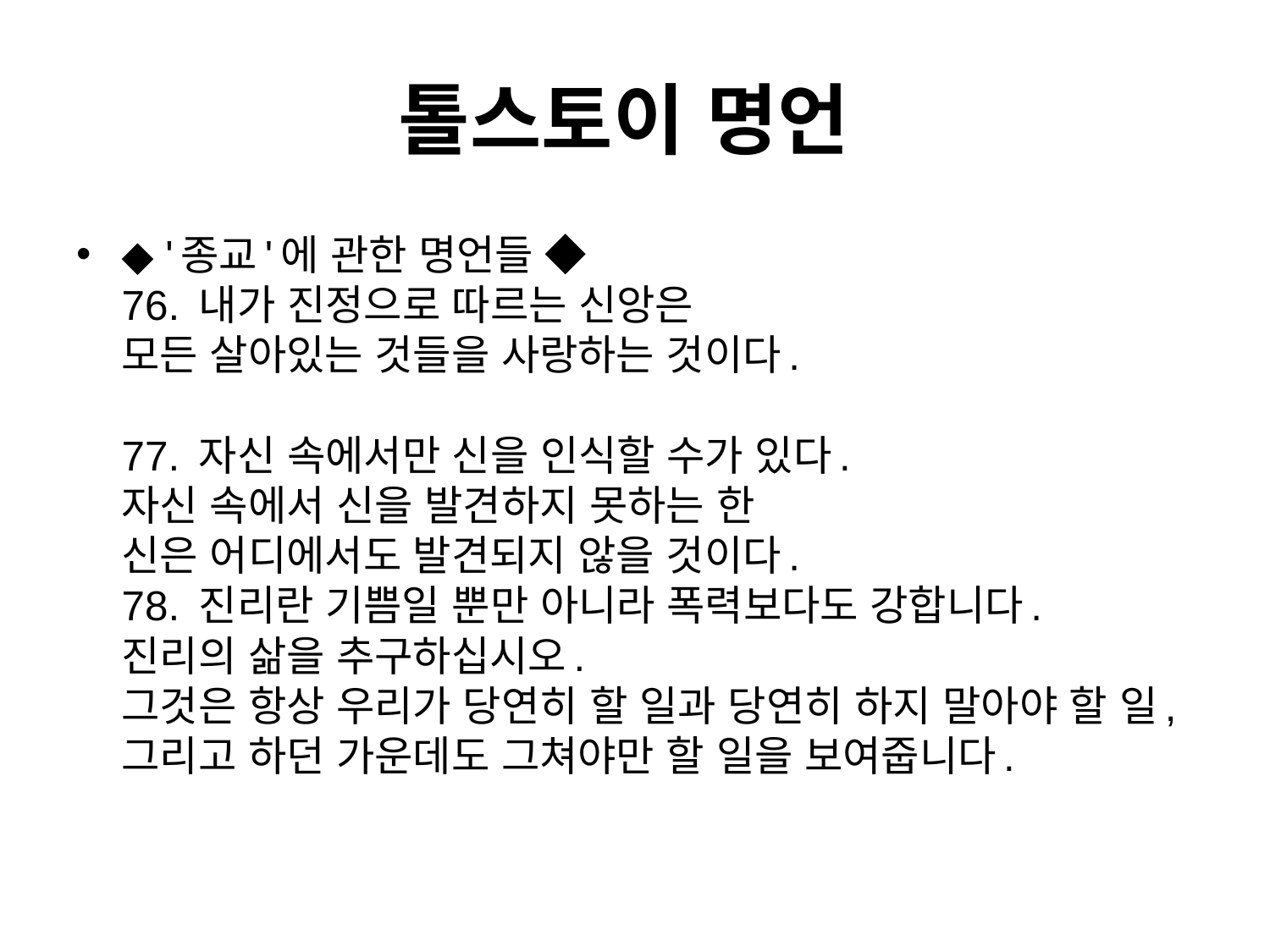

# 톨스토이 명언
◆ '종교'에 관한 명언들 ◆
76. 내가 진정으로 따르는 신앙은
모든 살아있는 것들을 사랑하는 것이다.
77. 자신 속에서만 신을 인식할 수가 있다.
자신 속에서 신을 발견하지 못하는 한
신은 어디에서도 발견되지 않을 것이다.
78. 진리란 기쁨일 뿐만 아니라 폭력보다도 강합니다.
진리의 삶을 추구하십시오.
그것은 항상 우리가 당연히 할 일과 당연히 하지 말아야 할 일,
그리고 하던 가운데도 그쳐야만 할 일을 보여줍니다.